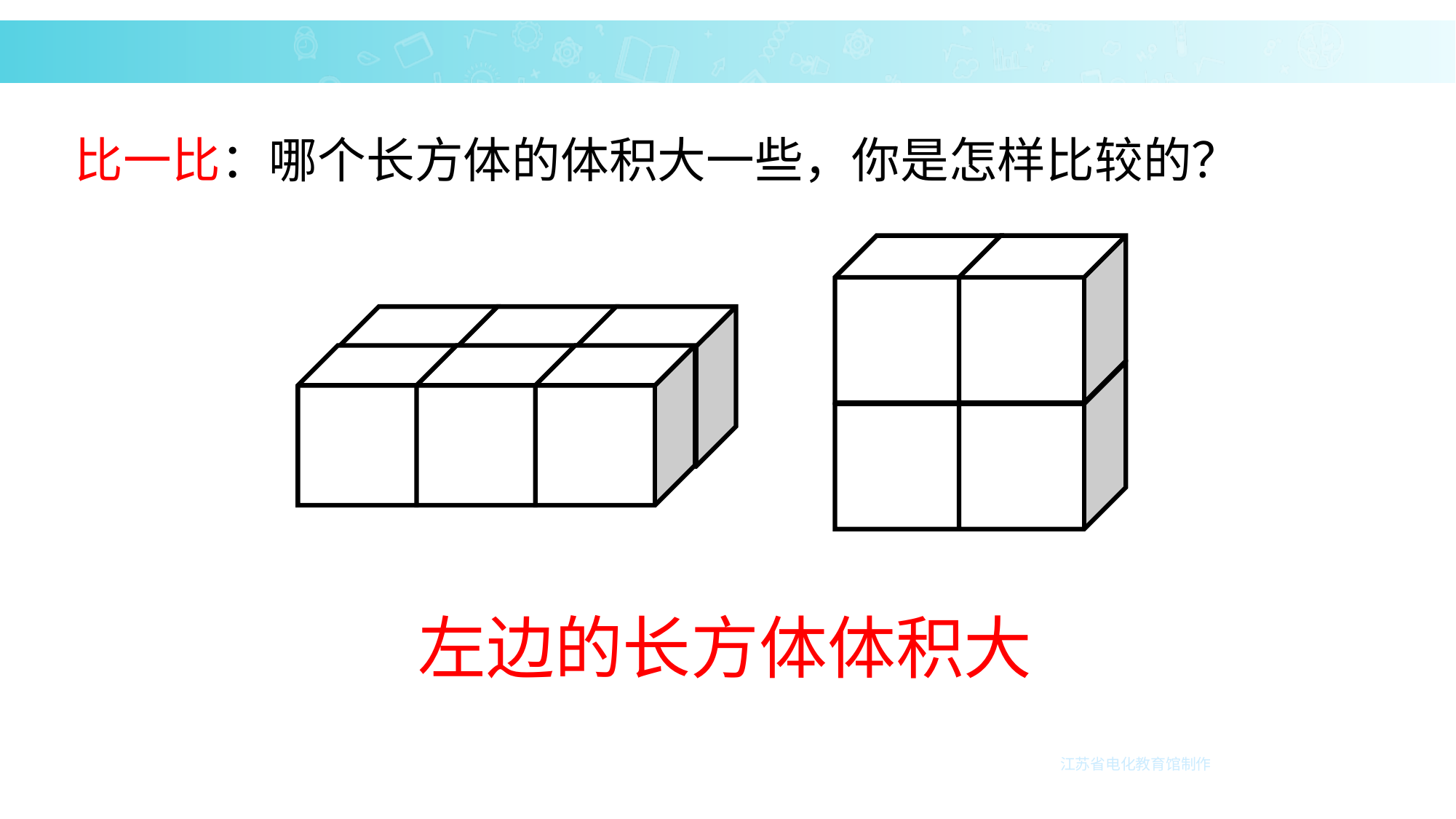

比一比：哪个长方体的体积大一些，你是怎样比较的？

左边的长方体体积大
江苏省电化教育馆制作